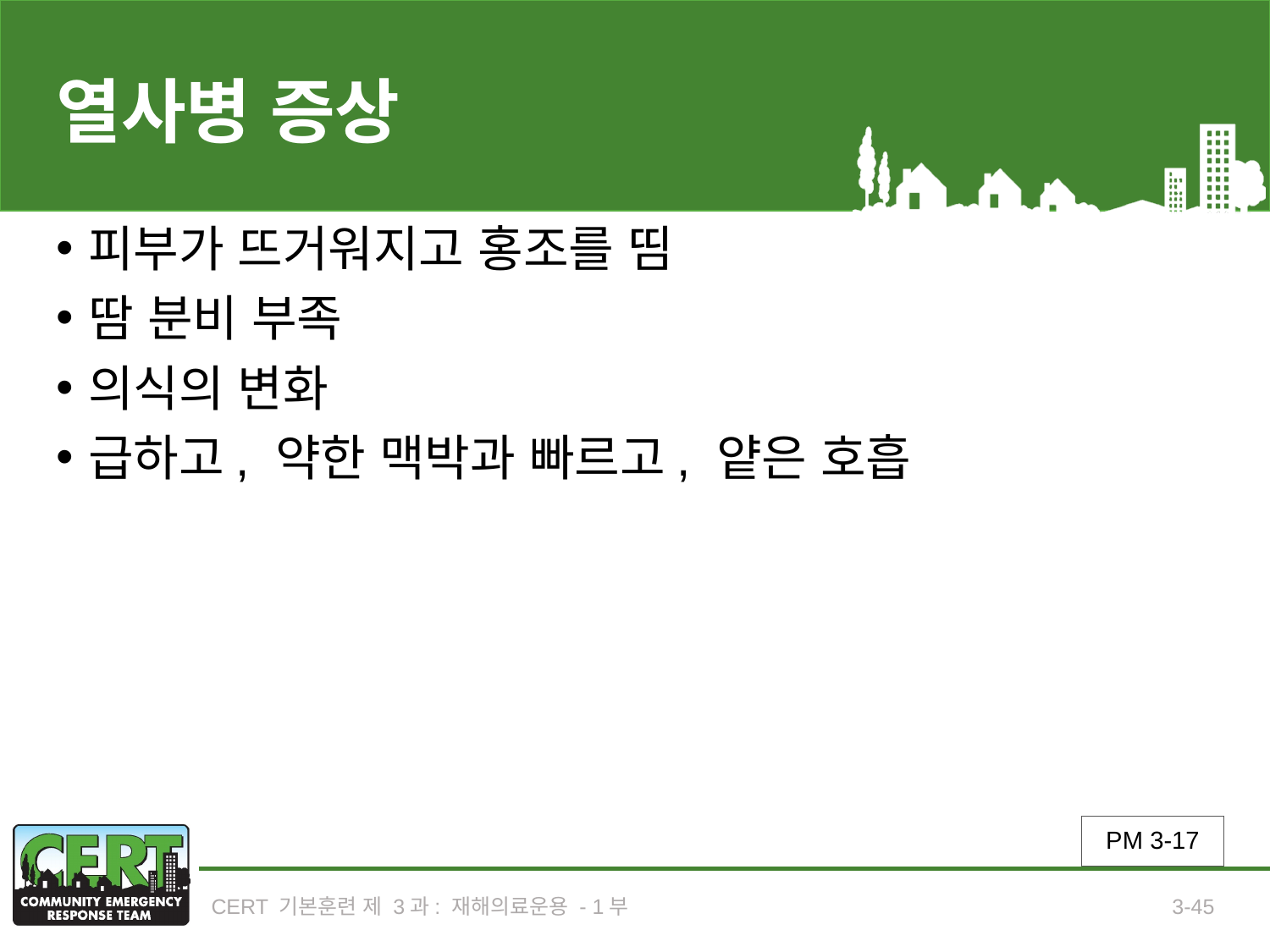

# 열사병 증상
피부가 뜨거워지고 홍조를 띰
땀 분비 부족
의식의 변화
급하고, 약한 맥박과 빠르고, 얕은 호흡
PM 3-17
CERT 기본훈련 제 3과: 재해의료운용 - 1부
3-45